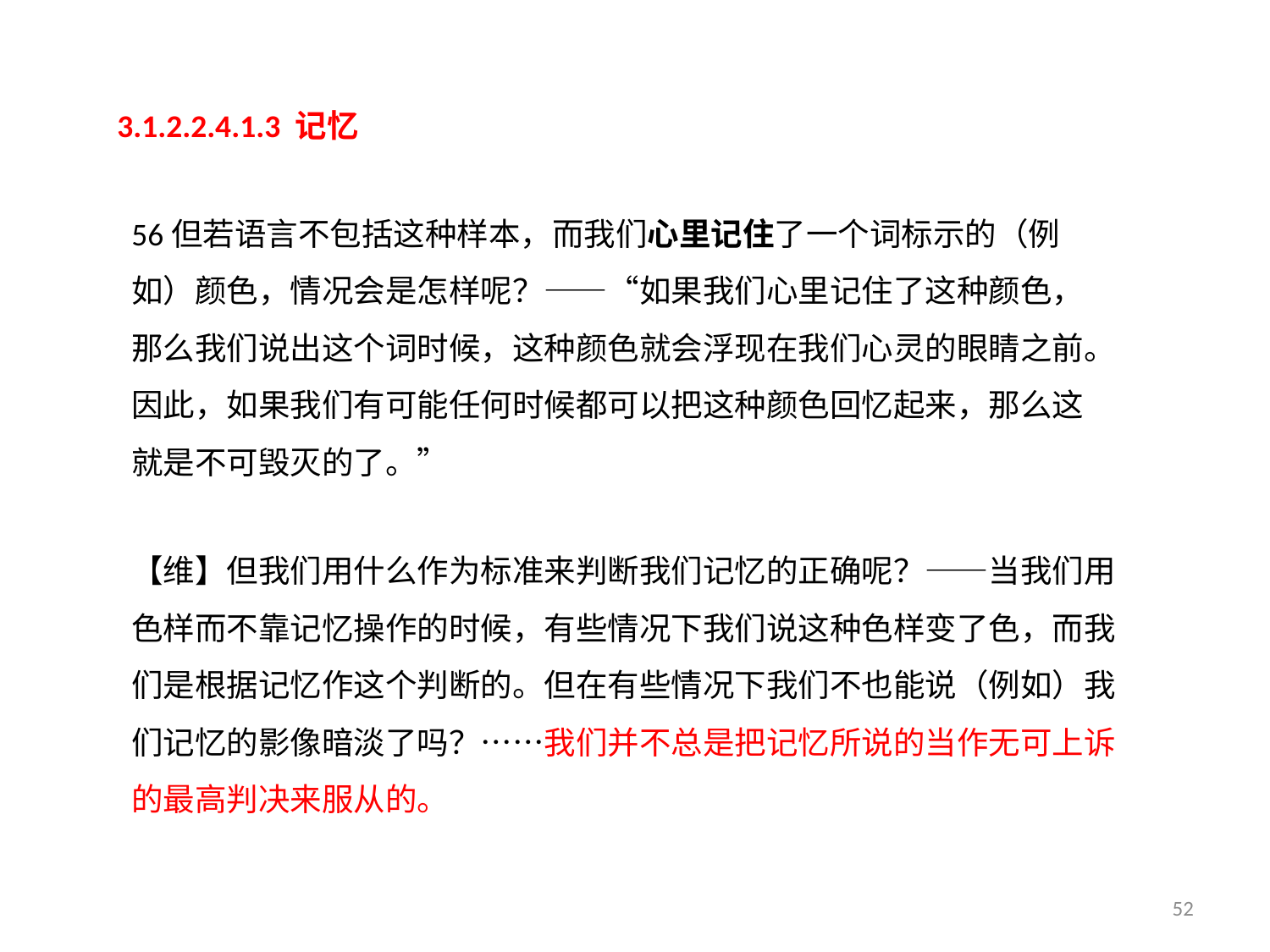

3.1.2.2.4.1.3 记忆
56但若语言不包括这种样本，而我们心里记住了一个词标示的（例如）颜色，情况会是怎样呢？——“如果我们心里记住了这种颜色，那么我们说出这个词时候，这种颜色就会浮现在我们心灵的眼睛之前。因此，如果我们有可能任何时候都可以把这种颜色回忆起来，那么这就是不可毁灭的了。”
【维】但我们用什么作为标准来判断我们记忆的正确呢？——当我们用色样而不靠记忆操作的时候，有些情况下我们说这种色样变了色，而我们是根据记忆作这个判断的。但在有些情况下我们不也能说（例如）我们记忆的影像暗淡了吗？……我们并不总是把记忆所说的当作无可上诉的最高判决来服从的。
52